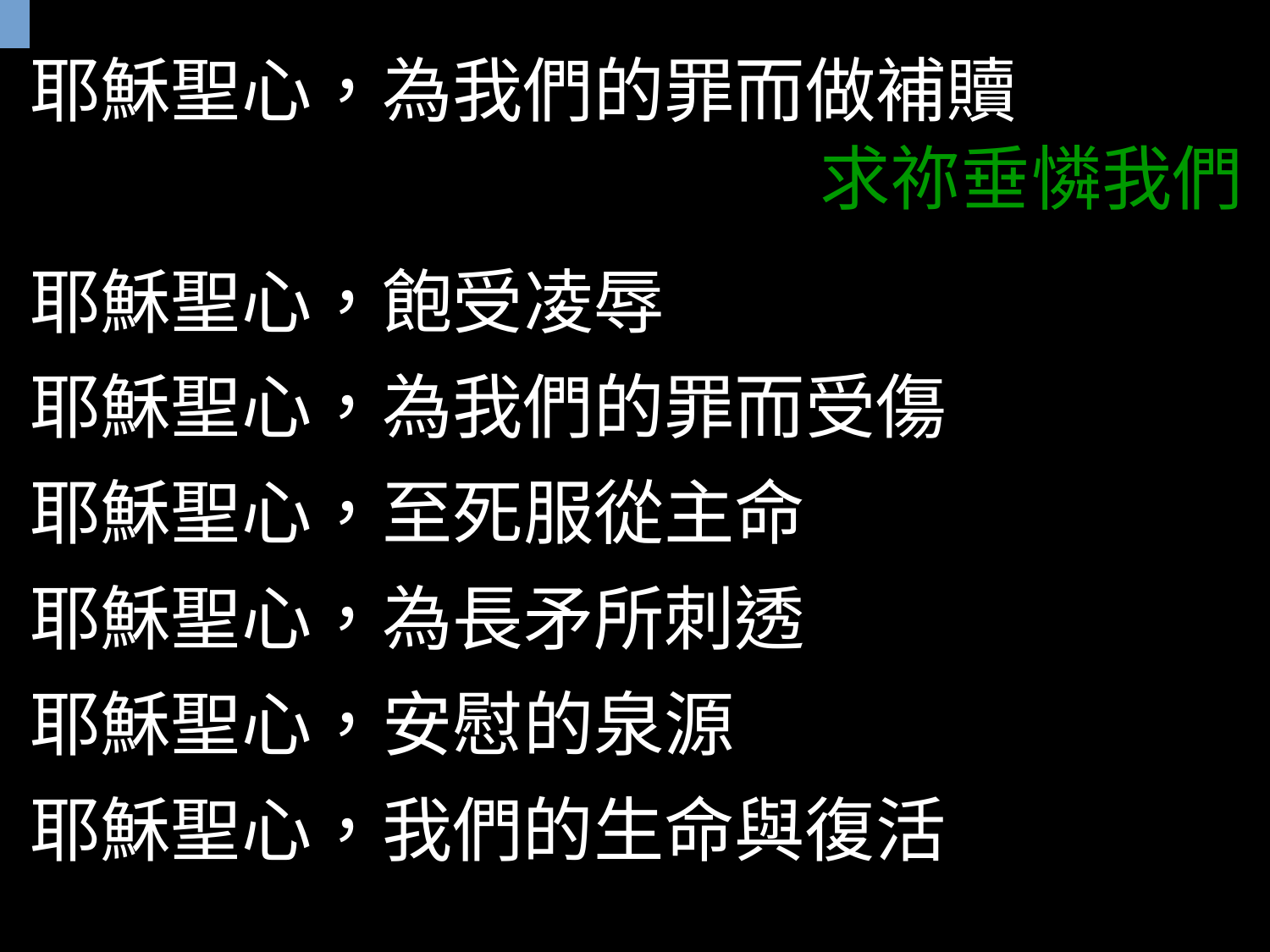

耶穌聖心，為我們的罪而做補贖

耶穌聖心，飽受凌辱
耶穌聖心，為我們的罪而受傷
耶穌聖心，至死服從主命
耶穌聖心，為長矛所刺透
耶穌聖心，安慰的泉源
耶穌聖心，我們的生命與復活

求祢垂憐我們
|  |
| --- |
|  |